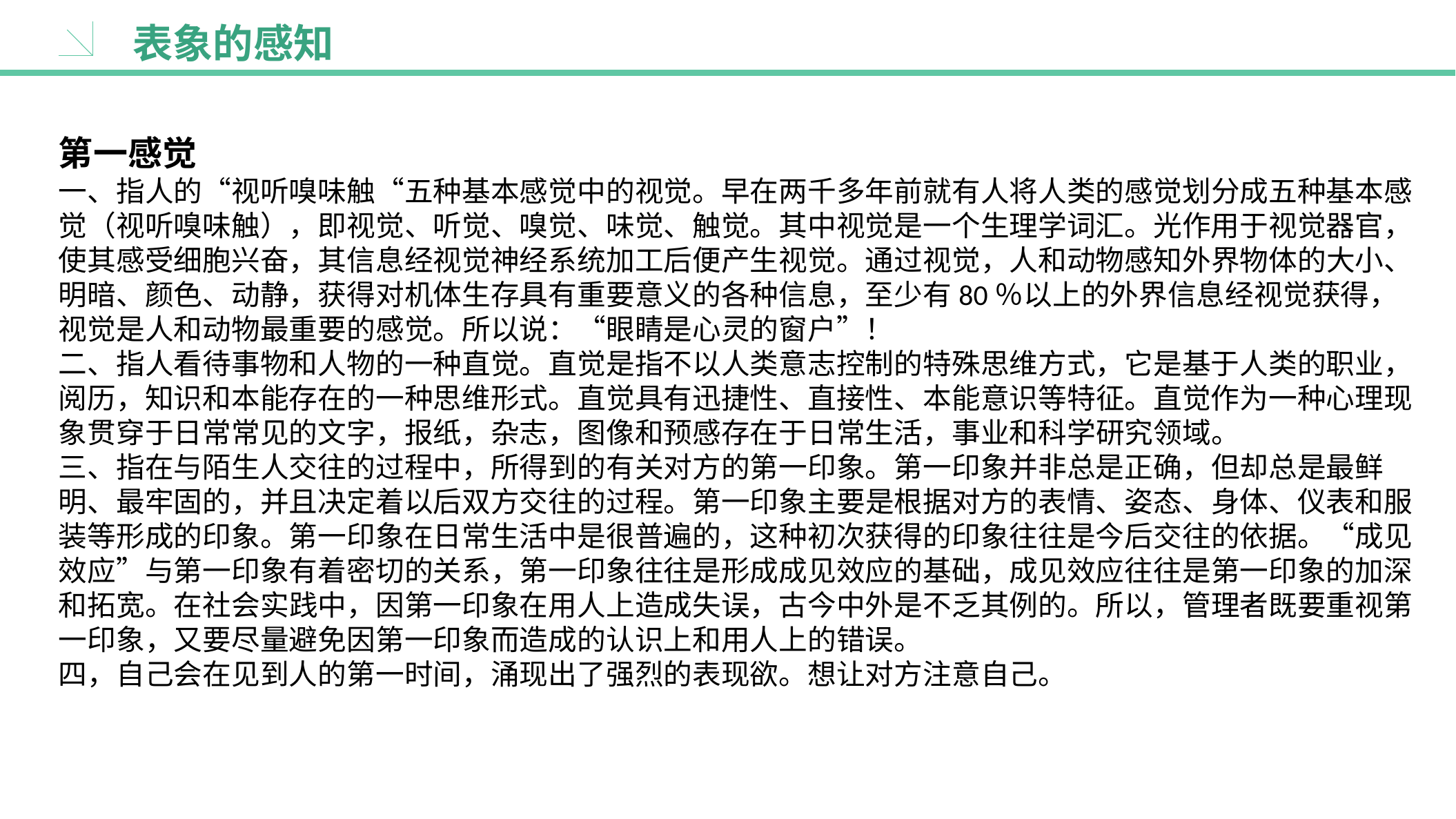

表象的感知
第一感觉
一、指人的“视听嗅味触“五种基本感觉中的视觉。早在两千多年前就有人将人类的感觉划分成五种基本感觉（视听嗅味触），即视觉、听觉、嗅觉、味觉、触觉。其中视觉是一个生理学词汇。光作用于视觉器官，使其感受细胞兴奋，其信息经视觉神经系统加工后便产生视觉。通过视觉，人和动物感知外界物体的大小、明暗、颜色、动静，获得对机体生存具有重要意义的各种信息，至少有80％以上的外界信息经视觉获得，视觉是人和动物最重要的感觉。所以说：“眼睛是心灵的窗户”！
二、指人看待事物和人物的一种直觉。直觉是指不以人类意志控制的特殊思维方式，它是基于人类的职业，阅历，知识和本能存在的一种思维形式。直觉具有迅捷性、直接性、本能意识等特征。直觉作为一种心理现象贯穿于日常常见的文字，报纸，杂志，图像和预感存在于日常生活，事业和科学研究领域。
三、指在与陌生人交往的过程中，所得到的有关对方的第一印象。第一印象并非总是正确，但却总是最鲜明、最牢固的，并且决定着以后双方交往的过程。第一印象主要是根据对方的表情、姿态、身体、仪表和服装等形成的印象。第一印象在日常生活中是很普遍的，这种初次获得的印象往往是今后交往的依据。“成见效应”与第一印象有着密切的关系，第一印象往往是形成成见效应的基础，成见效应往往是第一印象的加深和拓宽。在社会实践中，因第一印象在用人上造成失误，古今中外是不乏其例的。所以，管理者既要重视第一印象，又要尽量避免因第一印象而造成的认识上和用人上的错误。
四，自己会在见到人的第一时间，涌现出了强烈的表现欲。想让对方注意自己。